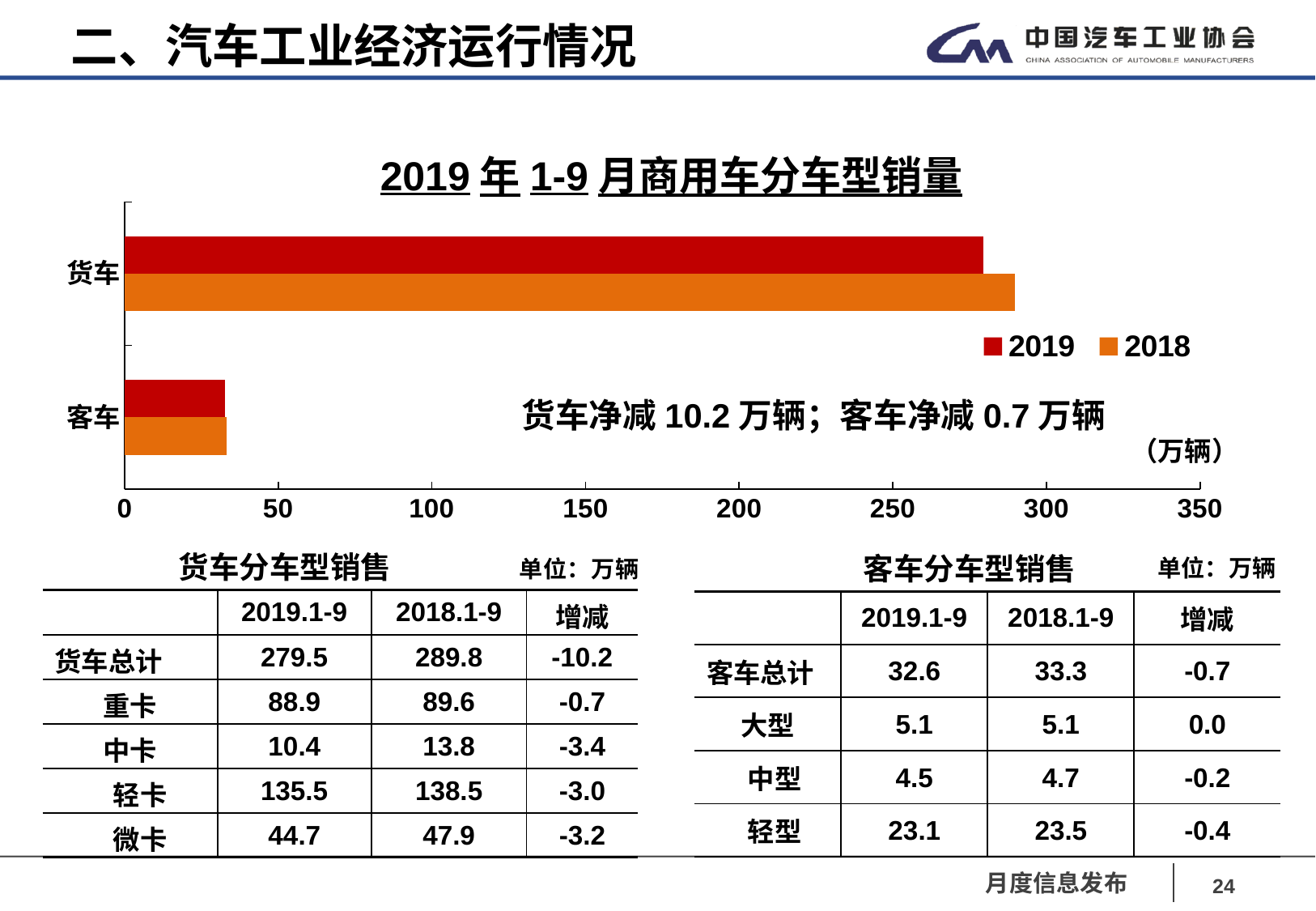

二、汽车工业经济运行情况
2019年1-9月商用车分车型销量

### Chart

| Category | 2018 | 2019 |
|---|---|---|
| 客车 | 33.29999923706055 | 32.599998474121094 |
| 货车 | 289.79998779296875 | 279.5 |
货车净减10.2万辆；客车净减0.7万辆
（万辆）

单位：万辆
|  |  |  |  |
| --- | --- | --- | --- |
|  | 2019.1-9 | 2018.1-9 | 增减 |
| 货车总计 | 279.5 | 289.8 | -10.2 |
| 重卡 | 88.9 | 89.6 | -0.7 |
| 中卡 | 10.4 | 13.8 | -3.4 |
| 轻卡 | 135.5 | 138.5 | -3.0 |
| 微卡 | 44.7 | 47.9 | -3.2 |
货车分车型销售
客车分车型销售
|  | 2019.1-9 | 2018.1-9 | 增减 |
| --- | --- | --- | --- |
| 客车总计 | 32.6 | 33.3 | -0.7 |
| 大型 | 5.1 | 5.1 | 0.0 |
| 中型 | 4.5 | 4.7 | -0.2 |
| 轻型 | 23.1 | 23.5 | -0.4 |